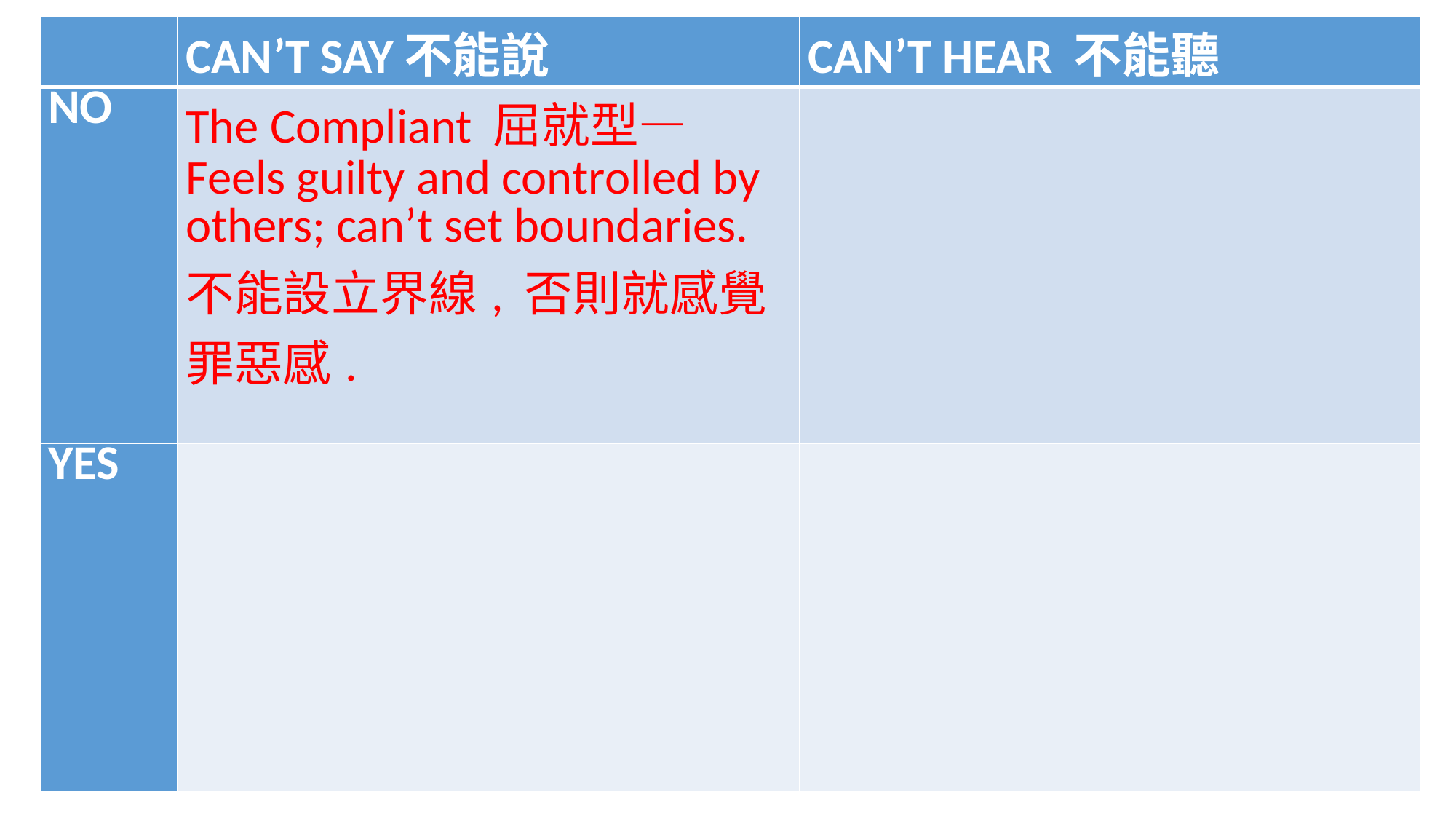

|  | CAN’T SAY不能說 | CAN’T HEAR 不能聽 |
| --- | --- | --- |
| NO | The Compliant 屈就型—Feels guilty and controlled by others; can’t set boundaries. 不能設立界線, 否則就感覺罪惡感. |  |
| YES |  |  |